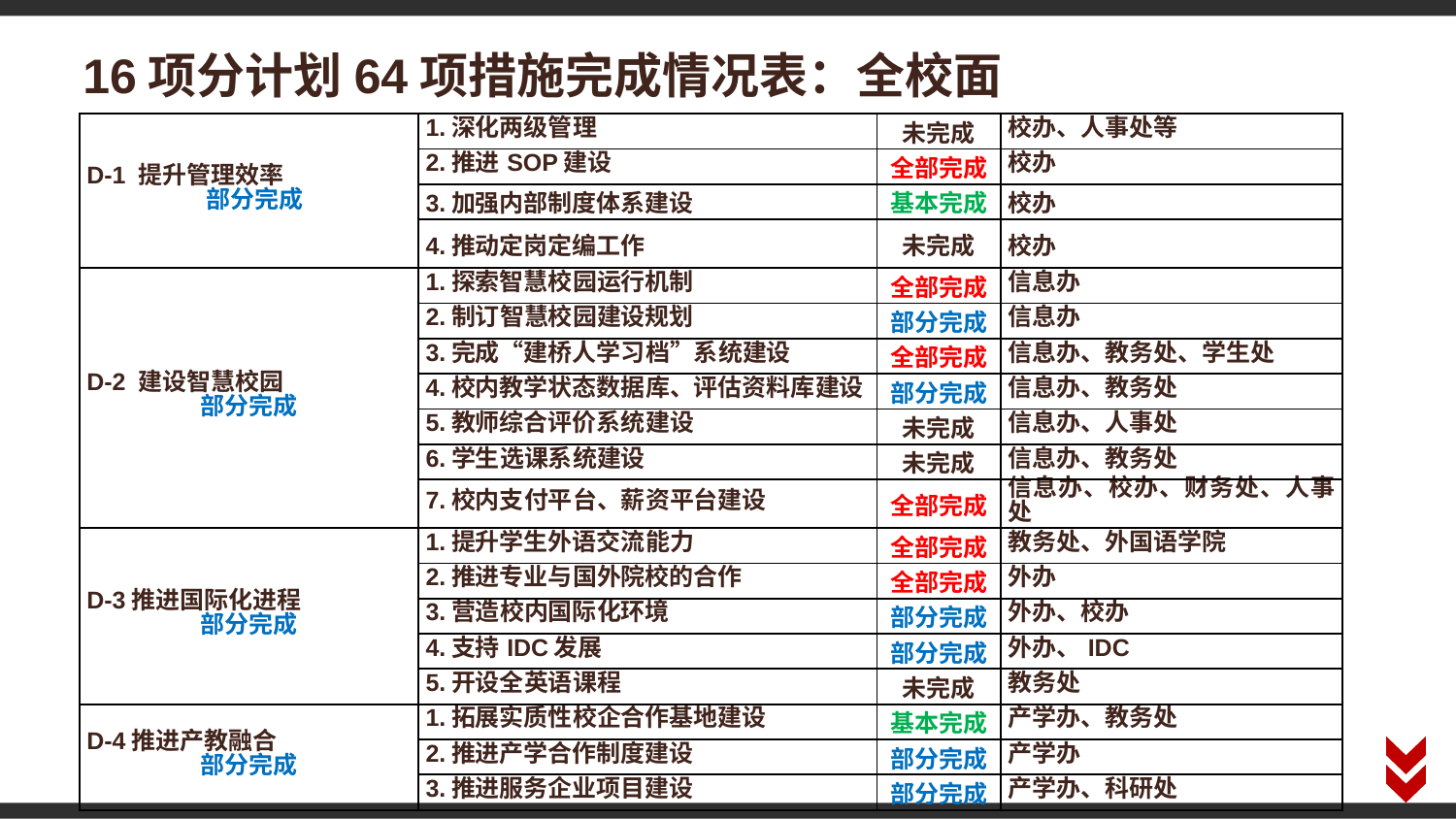

# 16项分计划64项措施完成情况表：全校面
| D-1 提升管理效率 部分完成 | 1.深化两级管理 | 未完成 | 校办、人事处等 |
| --- | --- | --- | --- |
|  | 2.推进SOP建设 | 全部完成 | 校办 |
|  | 3.加强内部制度体系建设 | 基本完成 | 校办 |
|  | 4.推动定岗定编工作 | 未完成 | 校办 |
| D-2 建设智慧校园 部分完成 | 1.探索智慧校园运行机制 | 全部完成 | 信息办 |
|  | 2.制订智慧校园建设规划 | 部分完成 | 信息办 |
|  | 3.完成“建桥人学习档”系统建设 | 全部完成 | 信息办、教务处、学生处 |
|  | 4.校内教学状态数据库、评估资料库建设 | 部分完成 | 信息办、教务处 |
|  | 5.教师综合评价系统建设 | 未完成 | 信息办、人事处 |
|  | 6.学生选课系统建设 | 未完成 | 信息办、教务处 |
|  | 7.校内支付平台、薪资平台建设 | 全部完成 | 信息办、校办、财务处、人事处 |
| D-3推进国际化进程 部分完成 | 1.提升学生外语交流能力 | 全部完成 | 教务处、外国语学院 |
|  | 2.推进专业与国外院校的合作 | 全部完成 | 外办 |
|  | 3.营造校内国际化环境 | 部分完成 | 外办、校办 |
|  | 4.支持IDC发展 | 部分完成 | 外办、IDC |
|  | 5.开设全英语课程 | 未完成 | 教务处 |
| D-4推进产教融合 部分完成 | 1.拓展实质性校企合作基地建设 | 基本完成 | 产学办、教务处 |
|  | 2.推进产学合作制度建设 | 部分完成 | 产学办 |
|  | 3.推进服务企业项目建设 | 部分完成 | 产学办、科研处 |